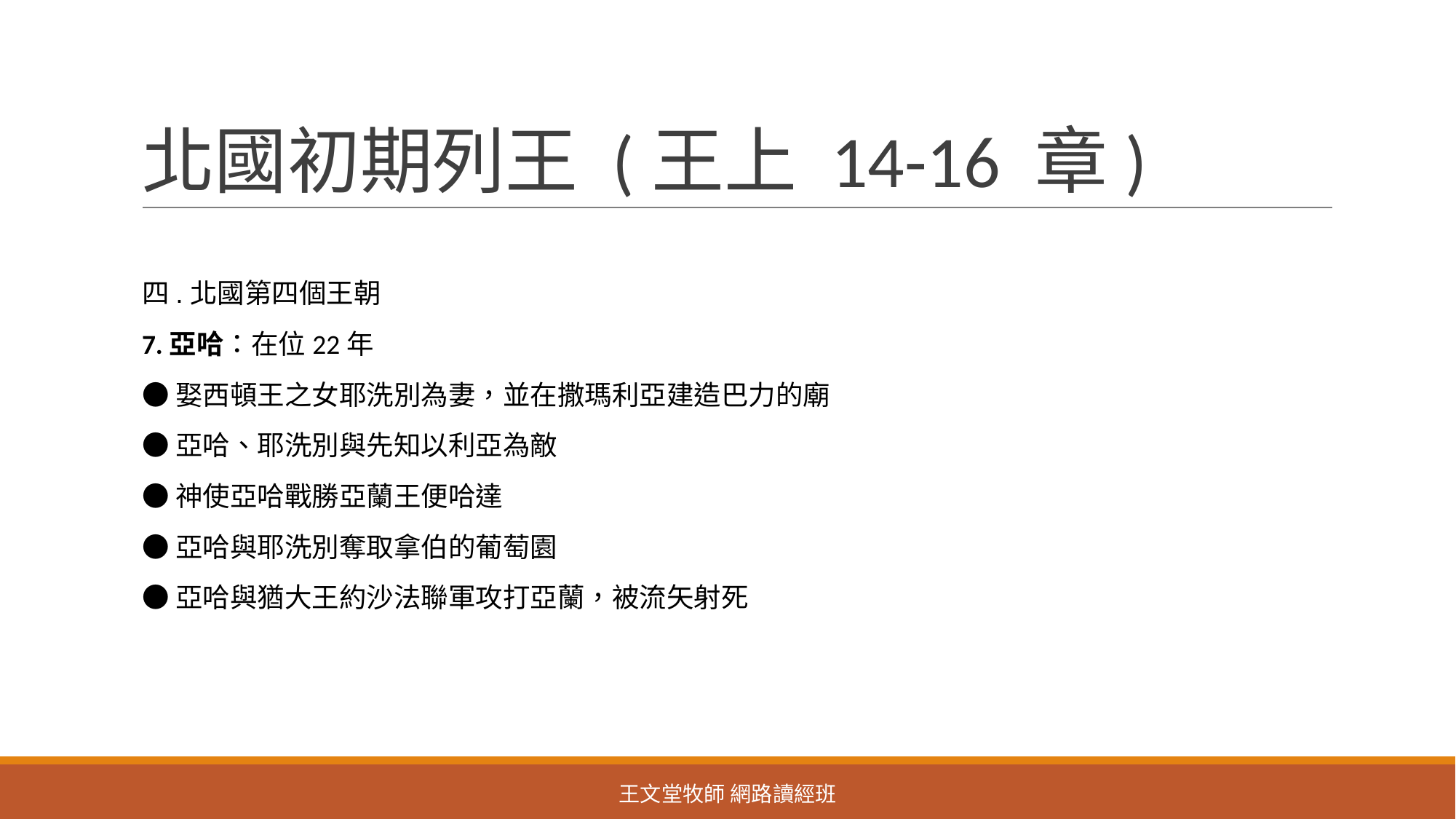

# 北國初期列王 (王上 14-16 章)

四.北國第四個王朝
7.亞哈：在位22年
●娶西頓王之女耶洗別為妻，並在撒瑪利亞建造巴力的廟
●亞哈、耶洗別與先知以利亞為敵
●神使亞哈戰勝亞蘭王便哈達
●亞哈與耶洗別奪取拿伯的葡萄園
●亞哈與猶大王約沙法聯軍攻打亞蘭，被流矢射死

王文堂牧師 網路讀經班